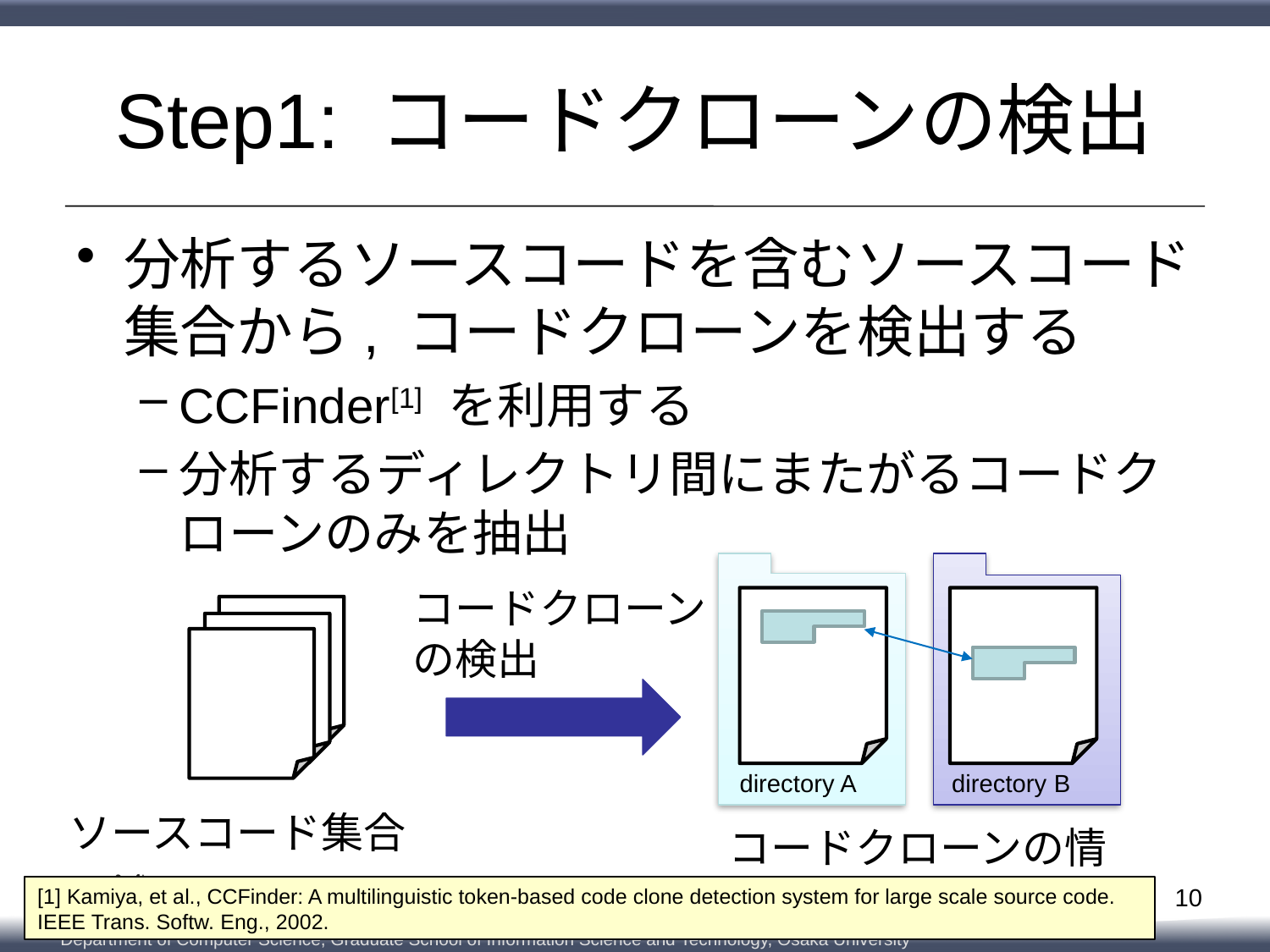

# Step1: コードクローンの検出
分析するソースコードを含むソースコード集合から, コードクローンを検出する
CCFinder[1] を利用する
分析するディレクトリ間にまたがるコードクローンのみを抽出

directory A
directory B
コードクローン
の検出

ソースコード集合
コードクローンの情報
10
[1] Kamiya, et al., CCFinder: A multilinguistic token-based code clone detection system for large scale source code. IEEE Trans. Softw. Eng., 2002.